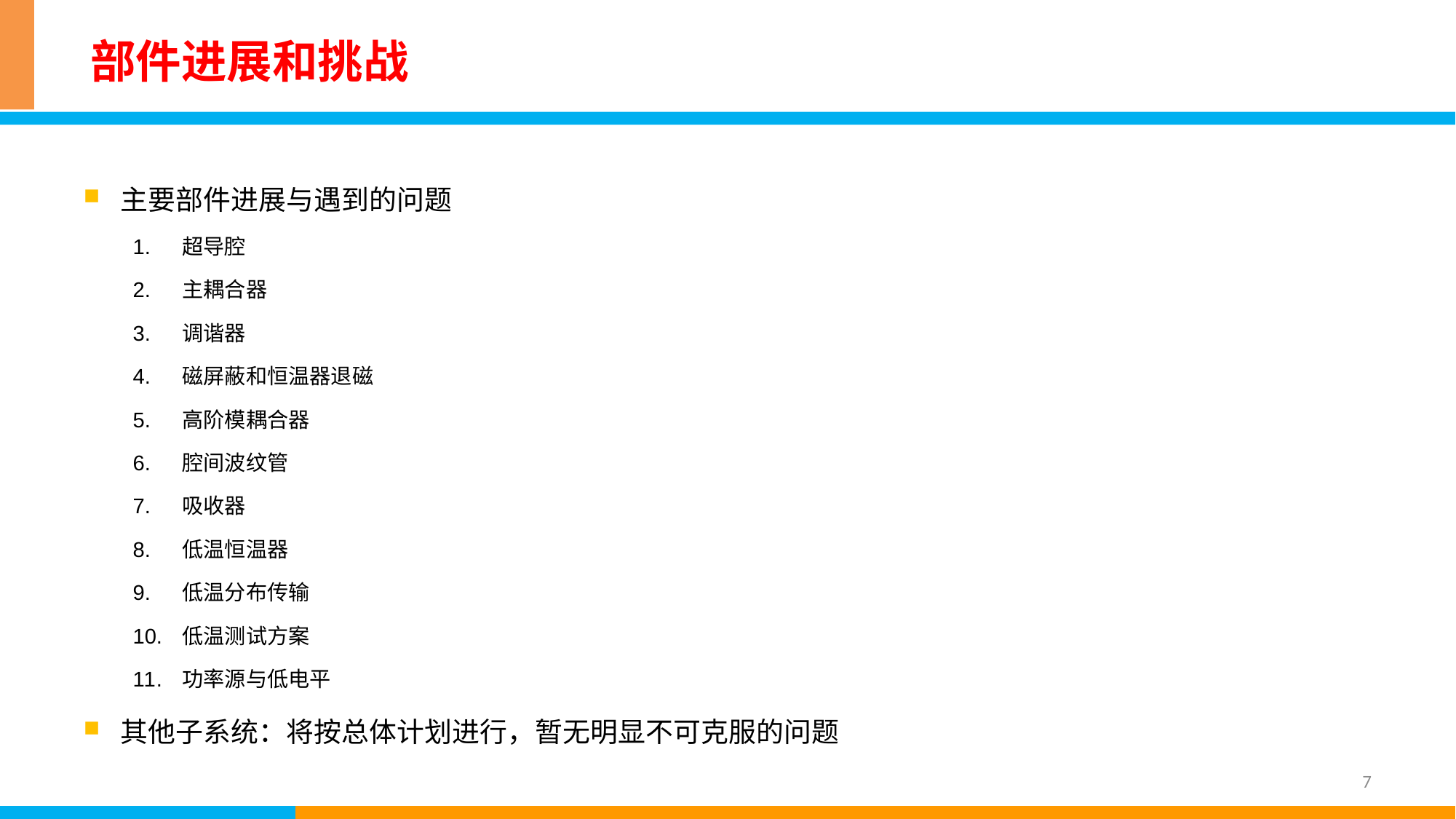

# 部件进展和挑战
主要部件进展与遇到的问题
超导腔
主耦合器
调谐器
磁屏蔽和恒温器退磁
高阶模耦合器
腔间波纹管
吸收器
低温恒温器
低温分布传输
低温测试方案
功率源与低电平
其他子系统：将按总体计划进行，暂无明显不可克服的问题

7